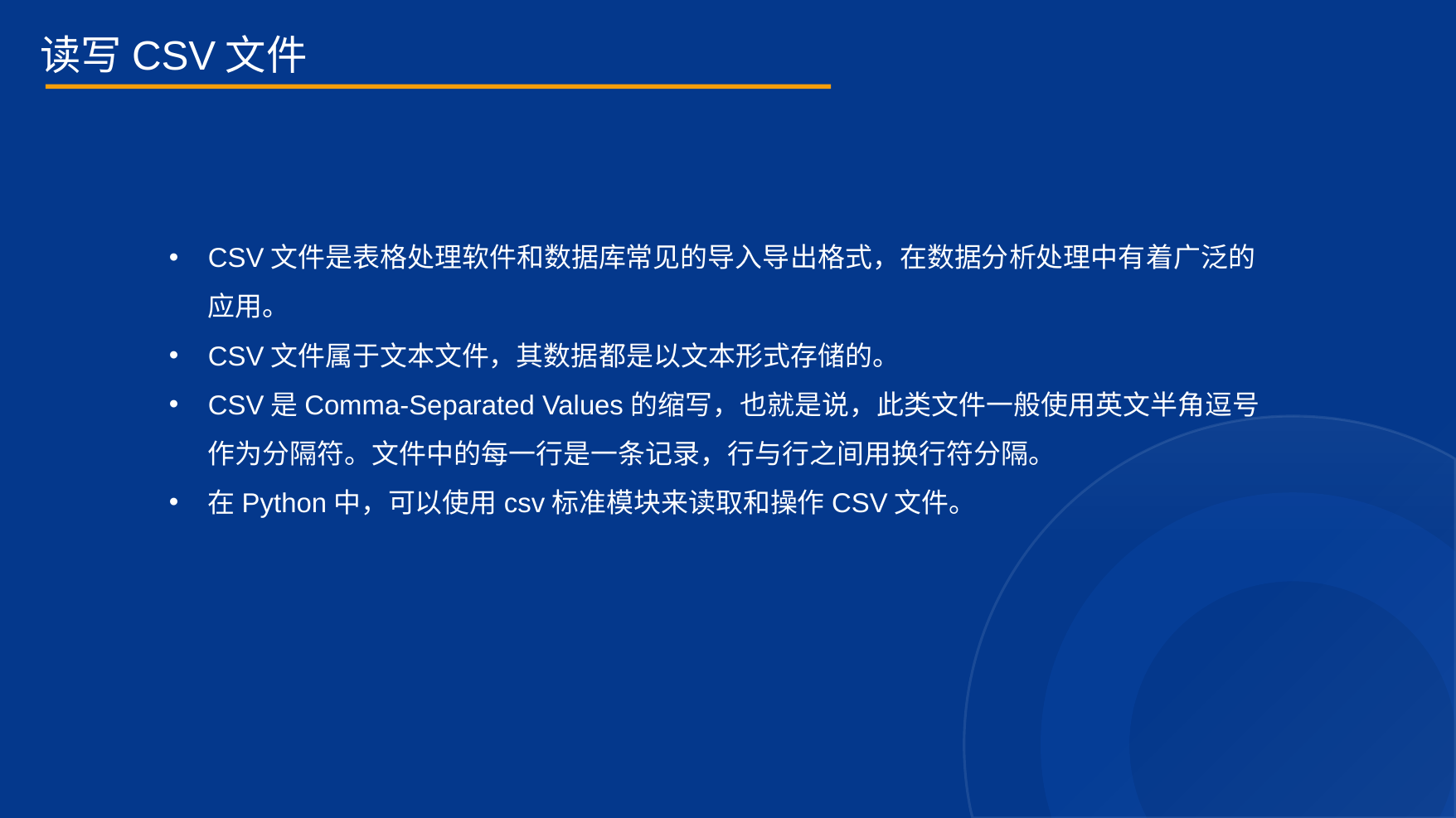

读写CSV文件

CSV文件是表格处理软件和数据库常见的导入导出格式，在数据分析处理中有着广泛的应用。
CSV文件属于文本文件，其数据都是以文本形式存储的。
CSV是Comma-Separated Values的缩写，也就是说，此类文件一般使用英文半角逗号作为分隔符。文件中的每一行是一条记录，行与行之间用换行符分隔。
在Python中，可以使用csv标准模块来读取和操作CSV文件。